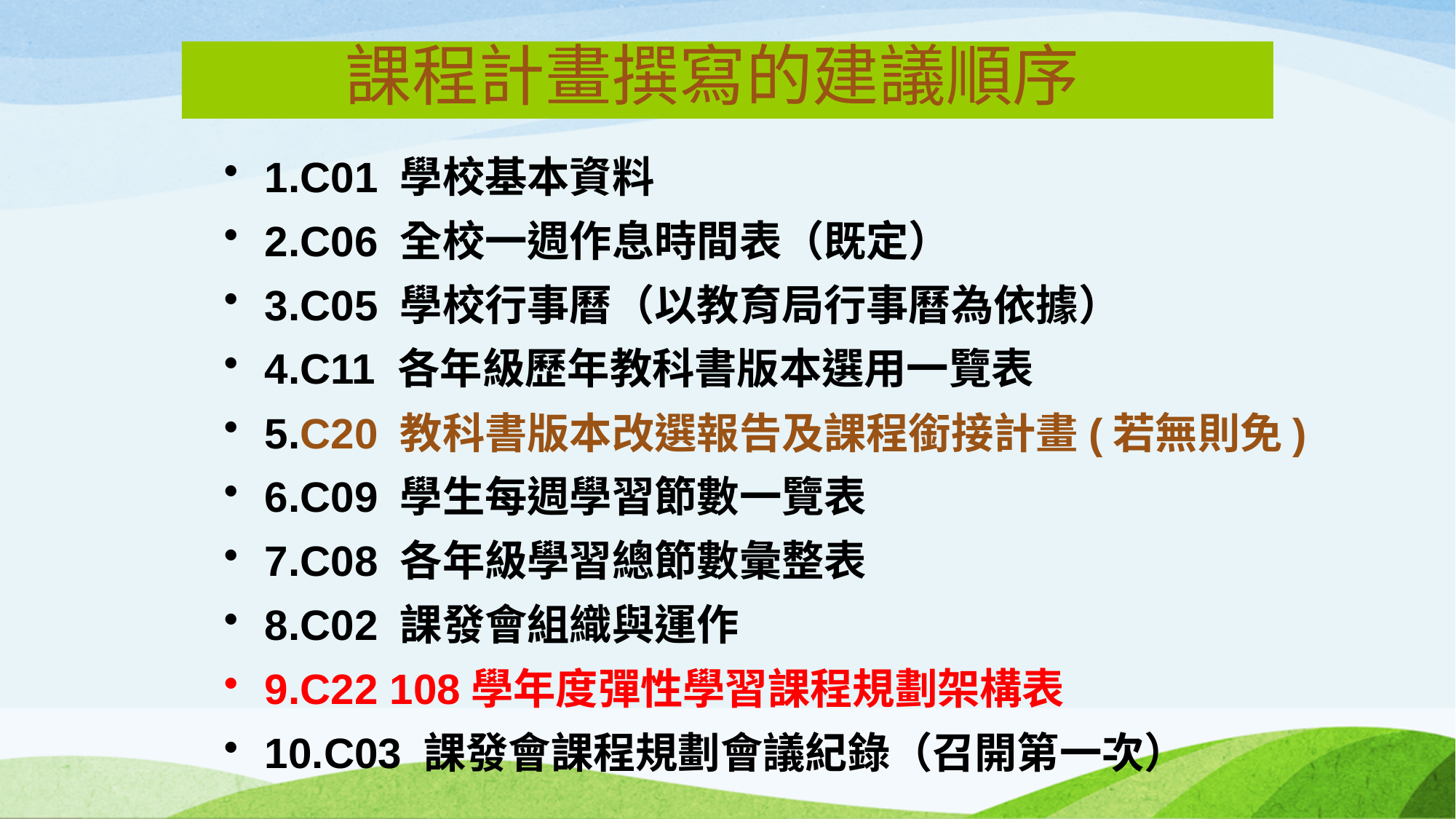

課程計畫撰寫的建議順序
1.C01 學校基本資料
2.C06 全校一週作息時間表（既定）
3.C05 學校行事曆（以教育局行事曆為依據）
4.C11 各年級歷年教科書版本選用一覽表
5.C20 教科書版本改選報告及課程銜接計畫(若無則免)
6.C09 學生每週學習節數一覽表
7.C08 各年級學習總節數彙整表
8.C02 課發會組織與運作
9.C22 108學年度彈性學習課程規劃架構表
10.C03 課發會課程規劃會議紀錄（召開第一次）